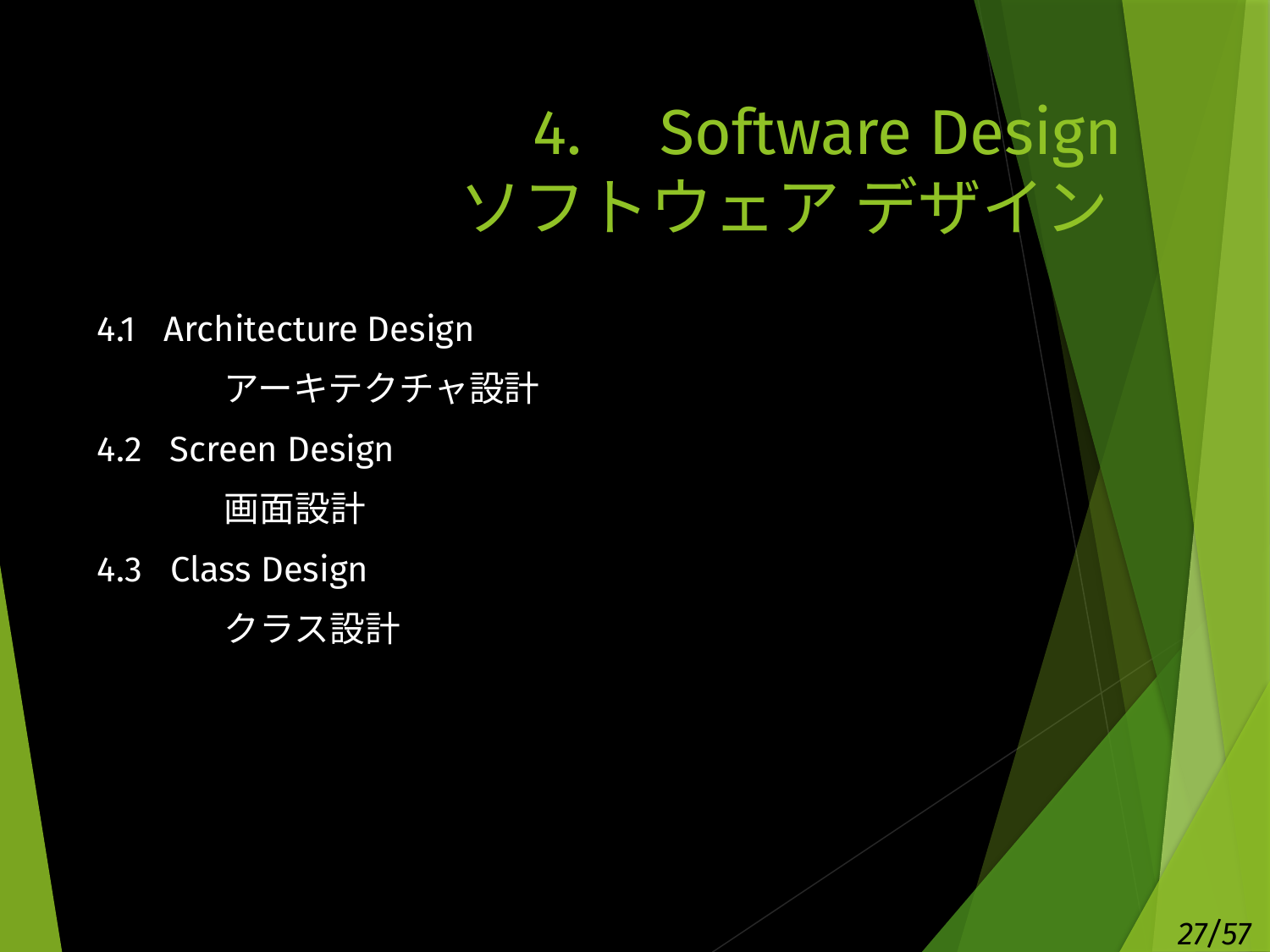

# Software Design ソフトウェア デザイン
4.1   Architecture Design
	アーキテクチャ設計
4.2   Screen Design
	画面設計
4.3   Class Design
	クラス設計
27/57